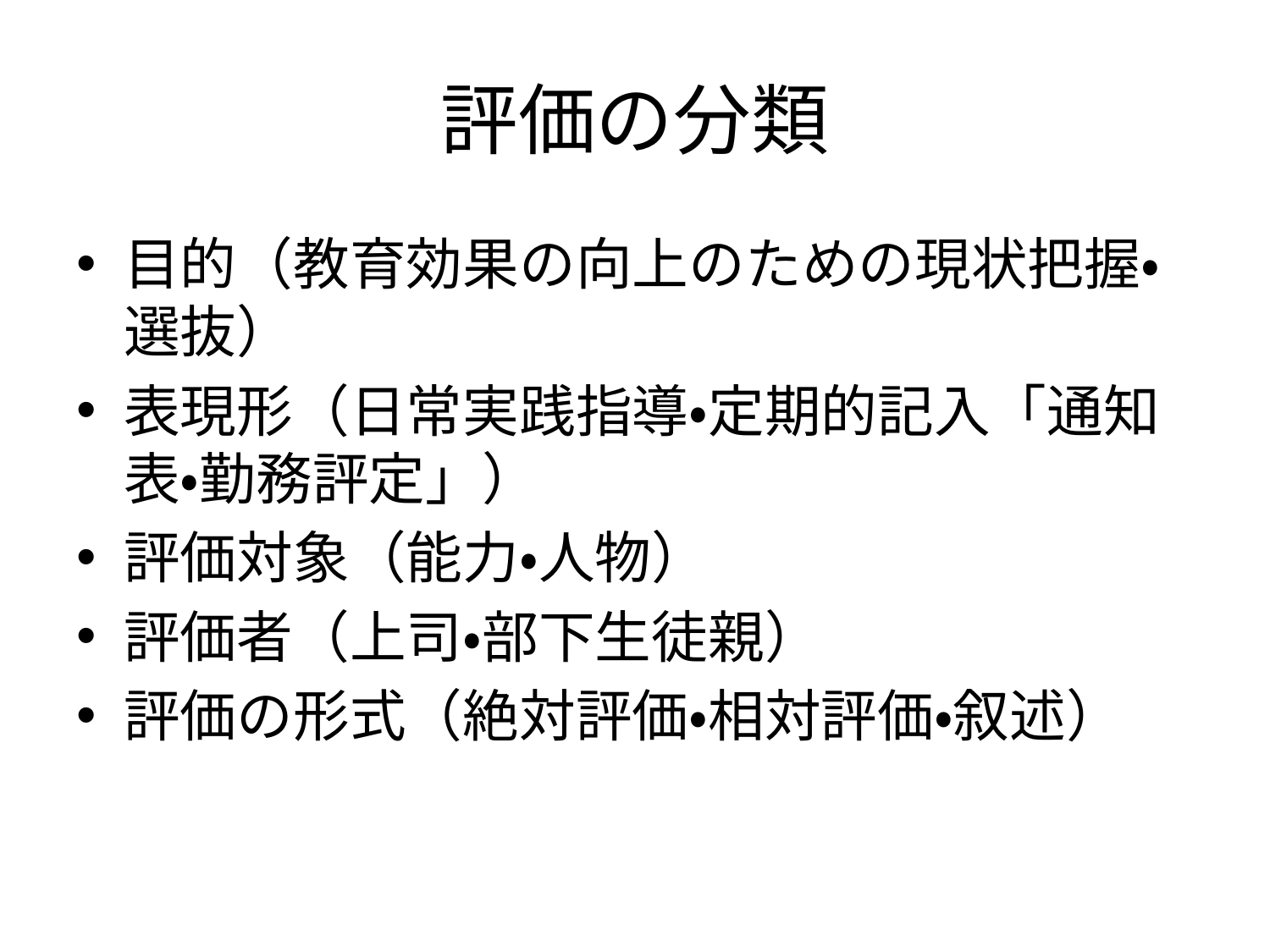

# 評価の分類
目的（教育効果の向上のための現状把握・選抜）
表現形（日常実践指導・定期的記入「通知表・勤務評定」）
評価対象（能力・人物）
評価者（上司・部下生徒親）
評価の形式（絶対評価・相対評価・叙述）